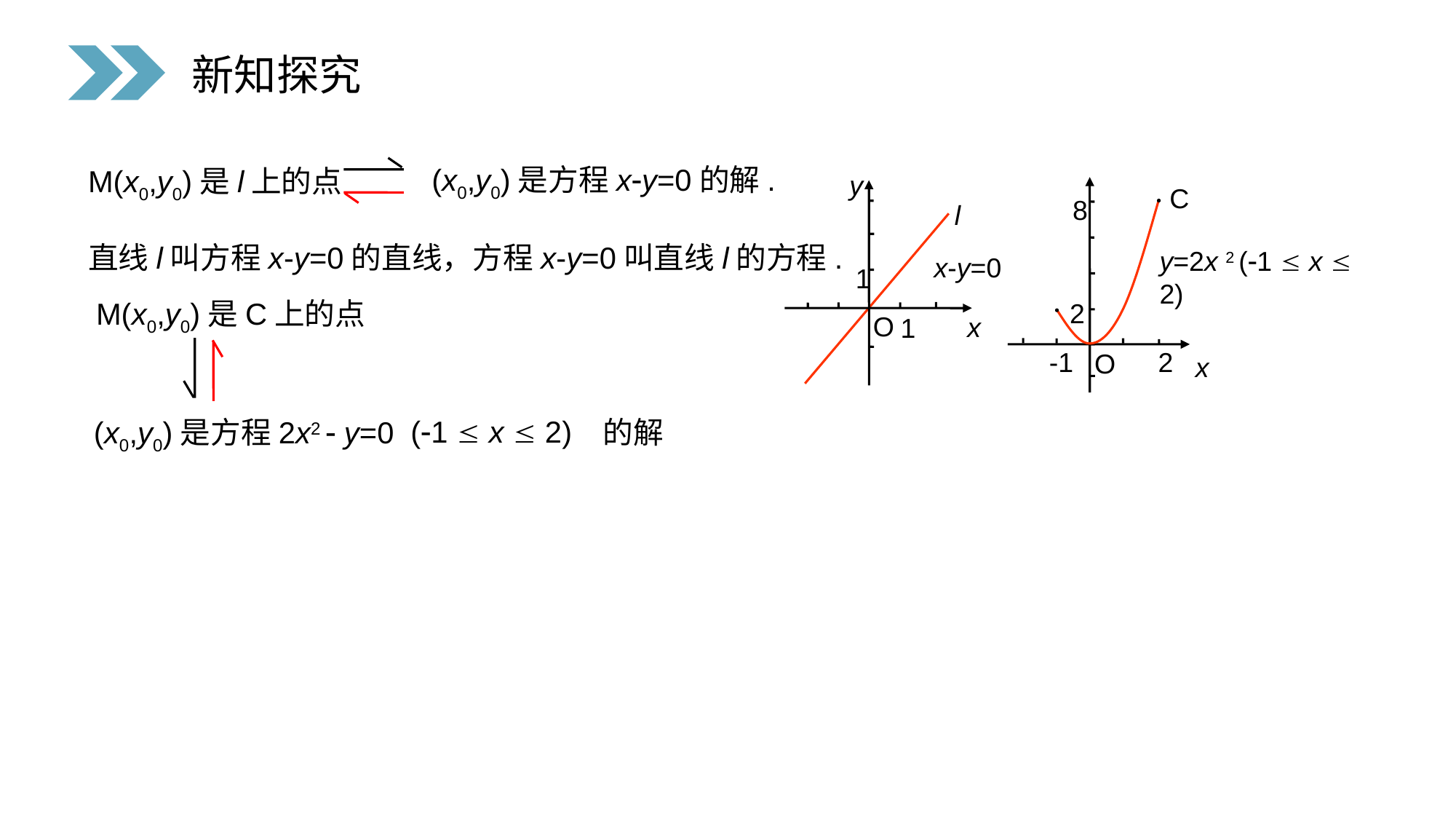

新知探究
(x0,y0)是方程x−y=0的解.
M(x0,y0)是l上的点

y
C

y=2x 2 (−1 ≤ x ≤ 2)

8
l

x-y=0

1

2

O
x
1

-1
2
O

x

直线l叫方程x-y=0的直线，方程x-y=0叫直线l的方程.
M(x0,y0)是C上的点

(−1 ≤ x ≤ 2)
(x0,y0)是方程2x2 − y=0                                         的解